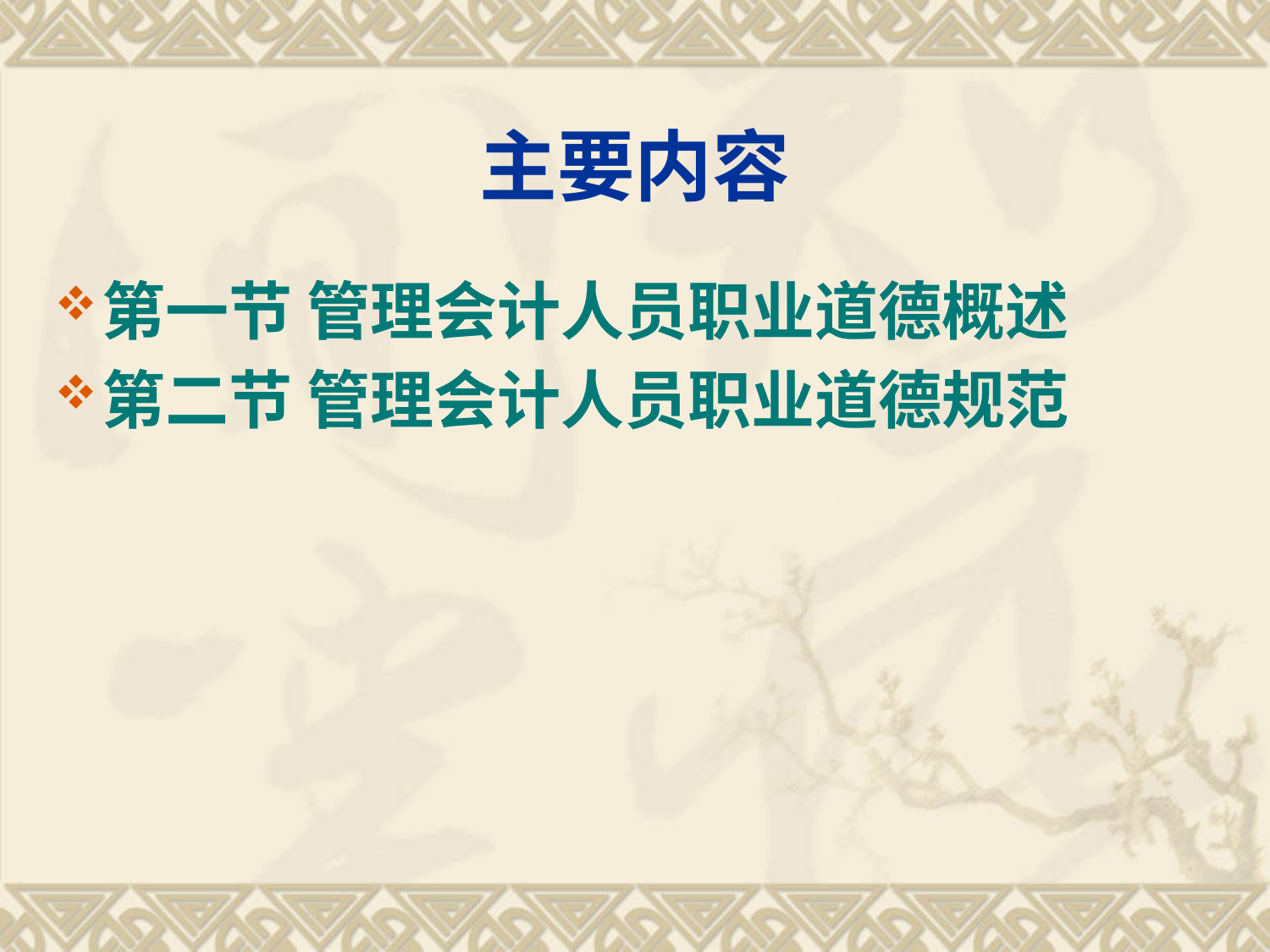

# 主要内容
第一节 管理会计人员职业道德概述
第二节 管理会计人员职业道德规范